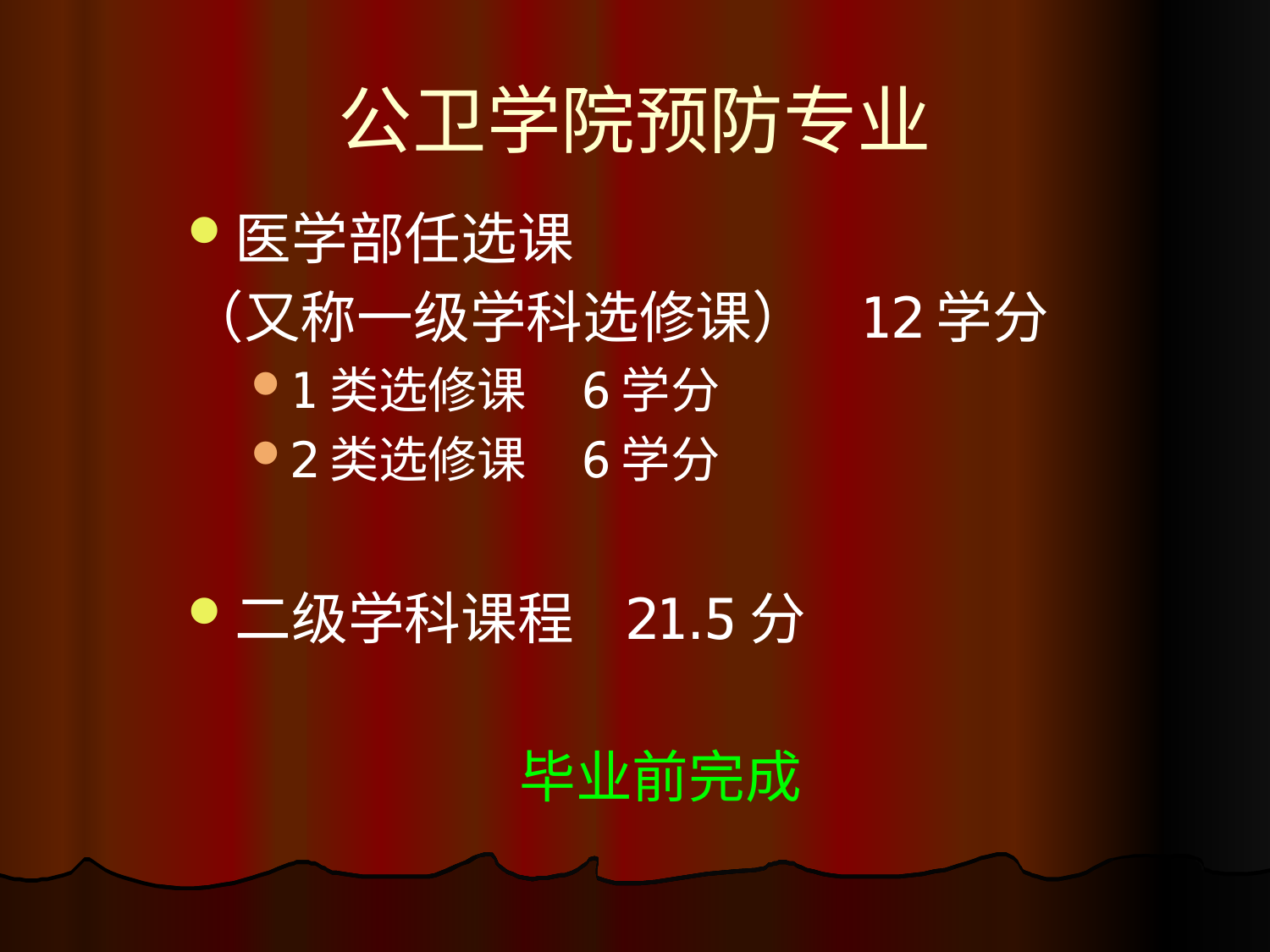

# 公卫学院预防专业
医学部任选课
（又称一级学科选修课）   12学分
1类选修课    6学分
2类选修课    6学分

二级学科课程   21.5分

毕业前完成